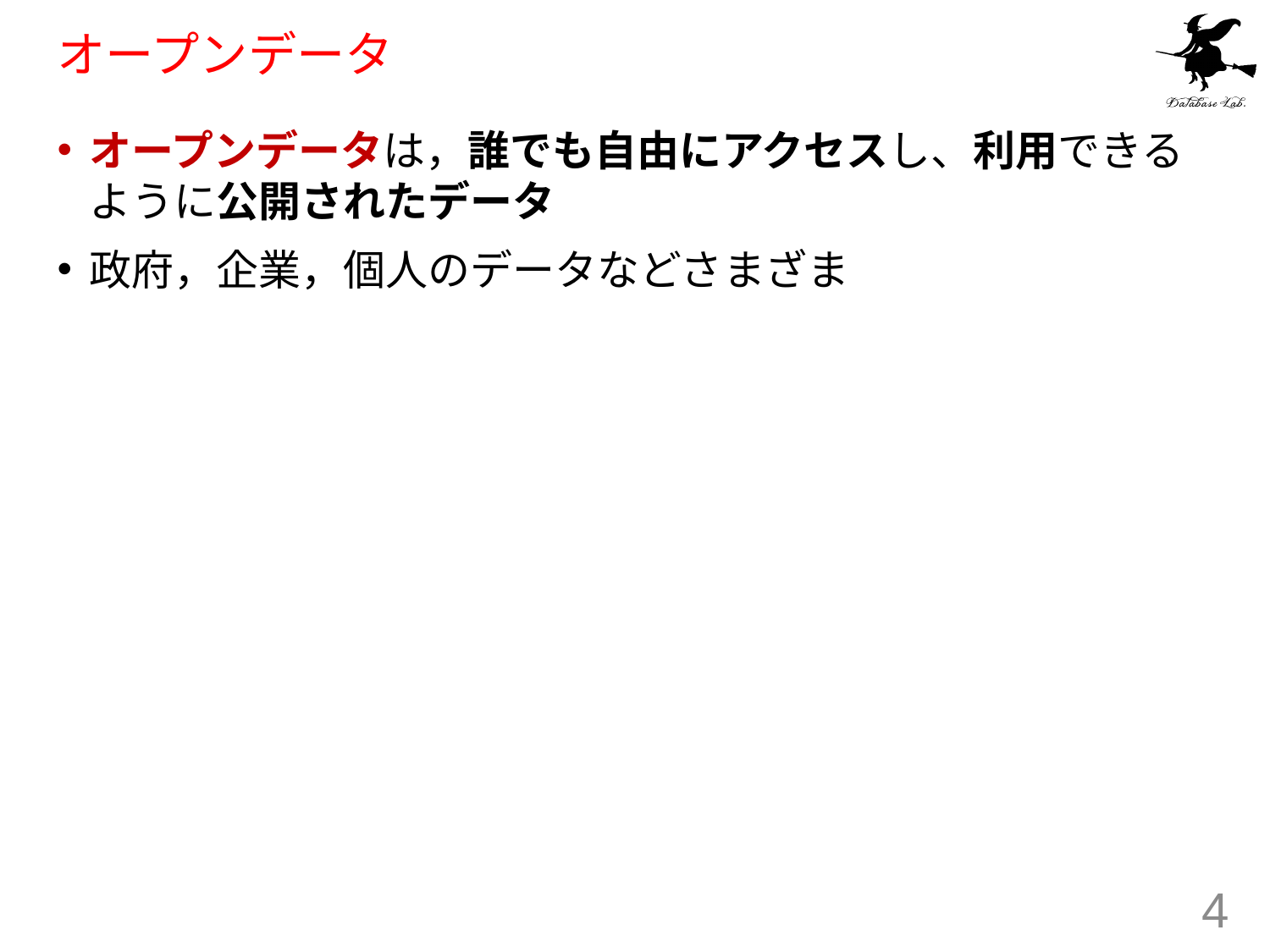

# オープンデータ
オープンデータは，誰でも自由にアクセスし、利用できるように公開されたデータ
政府，企業，個人のデータなどさまざま
4